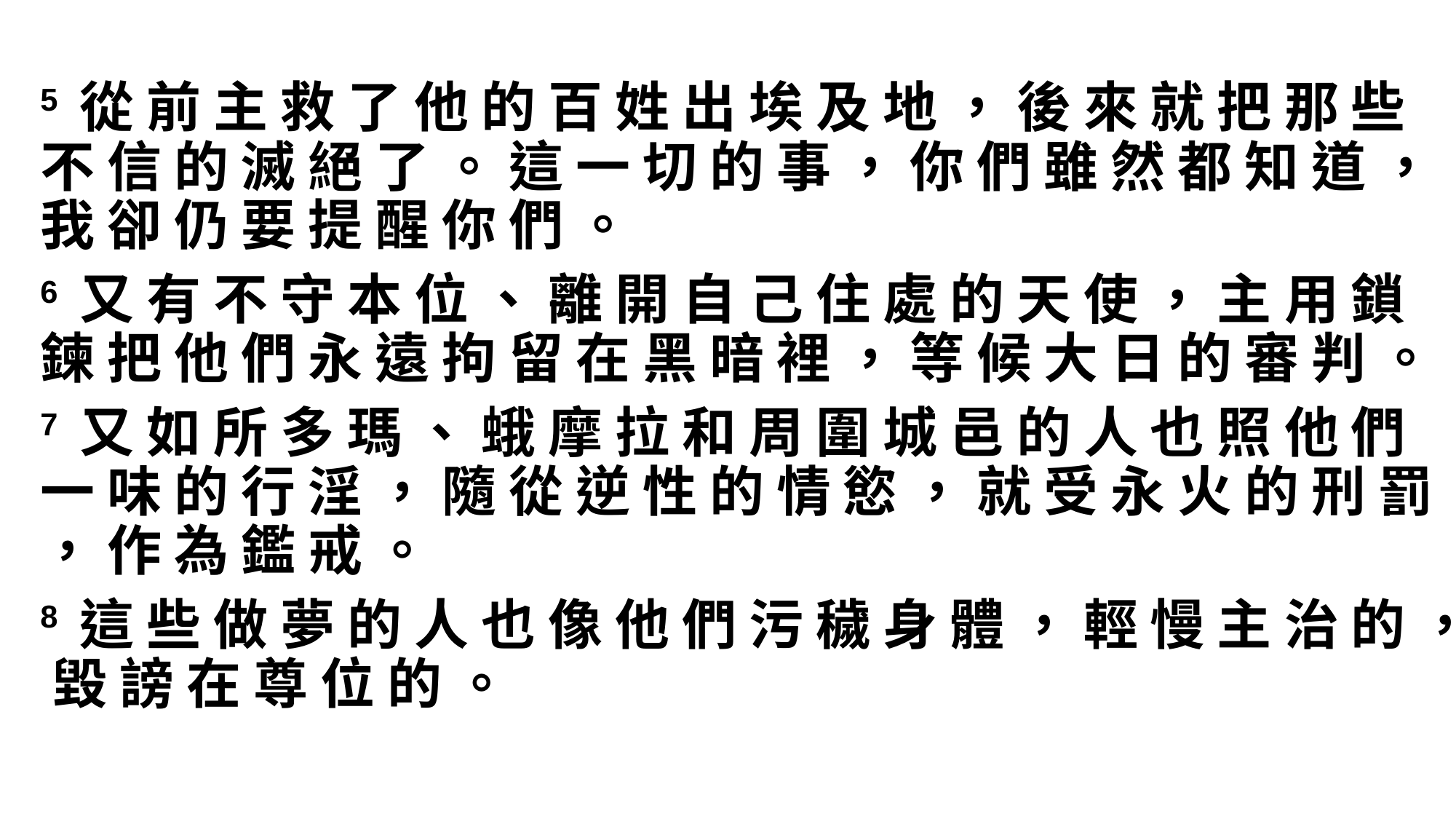

5 從 前 主 救 了 他 的 百 姓 出 埃 及 地 ， 後 來 就 把 那 些 不 信 的 滅 絕 了 。 這 一 切 的 事 ， 你 們 雖 然 都 知 道 ， 我 卻 仍 要 提 醒 你 們 。
6 又 有 不 守 本 位 、 離 開 自 己 住 處 的 天 使 ， 主 用 鎖 鍊 把 他 們 永 遠 拘 留 在 黑 暗 裡 ， 等 候 大 日 的 審 判 。
7 又 如 所 多 瑪 、 蛾 摩 拉 和 周 圍 城 邑 的 人 也 照 他 們 一 味 的 行 淫 ， 隨 從 逆 性 的 情 慾 ， 就 受 永 火 的 刑 罰 ， 作 為 鑑 戒 。
8 這 些 做 夢 的 人 也 像 他 們 污 穢 身 體 ， 輕 慢 主 治 的 ， 毀 謗 在 尊 位 的 。